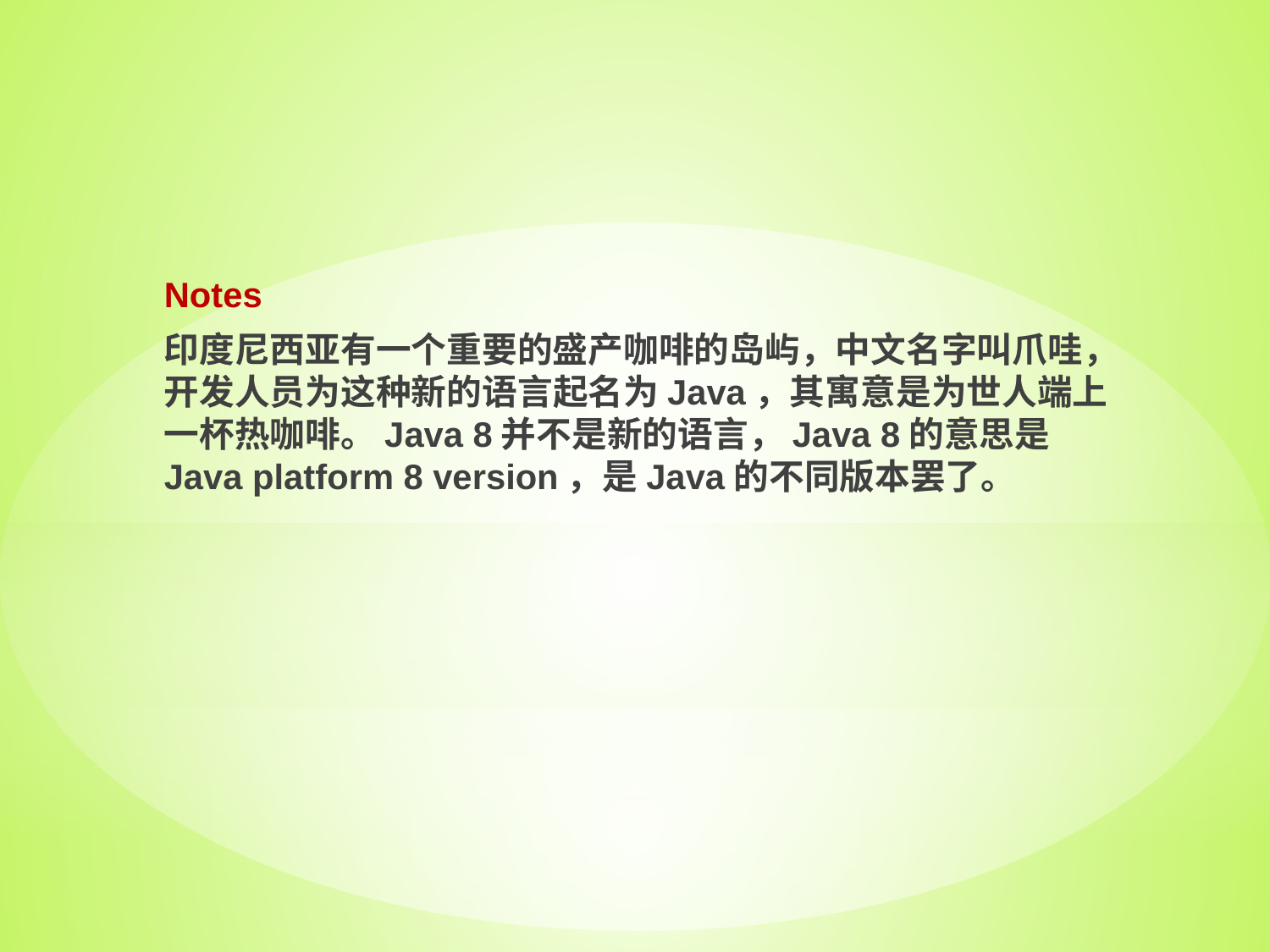

Notes
印度尼西亚有一个重要的盛产咖啡的岛屿，中文名字叫爪哇，开发人员为这种新的语言起名为Java，其寓意是为世人端上一杯热咖啡。Java 8并不是新的语言，Java 8的意思是 Java platform 8 version，是Java的不同版本罢了。